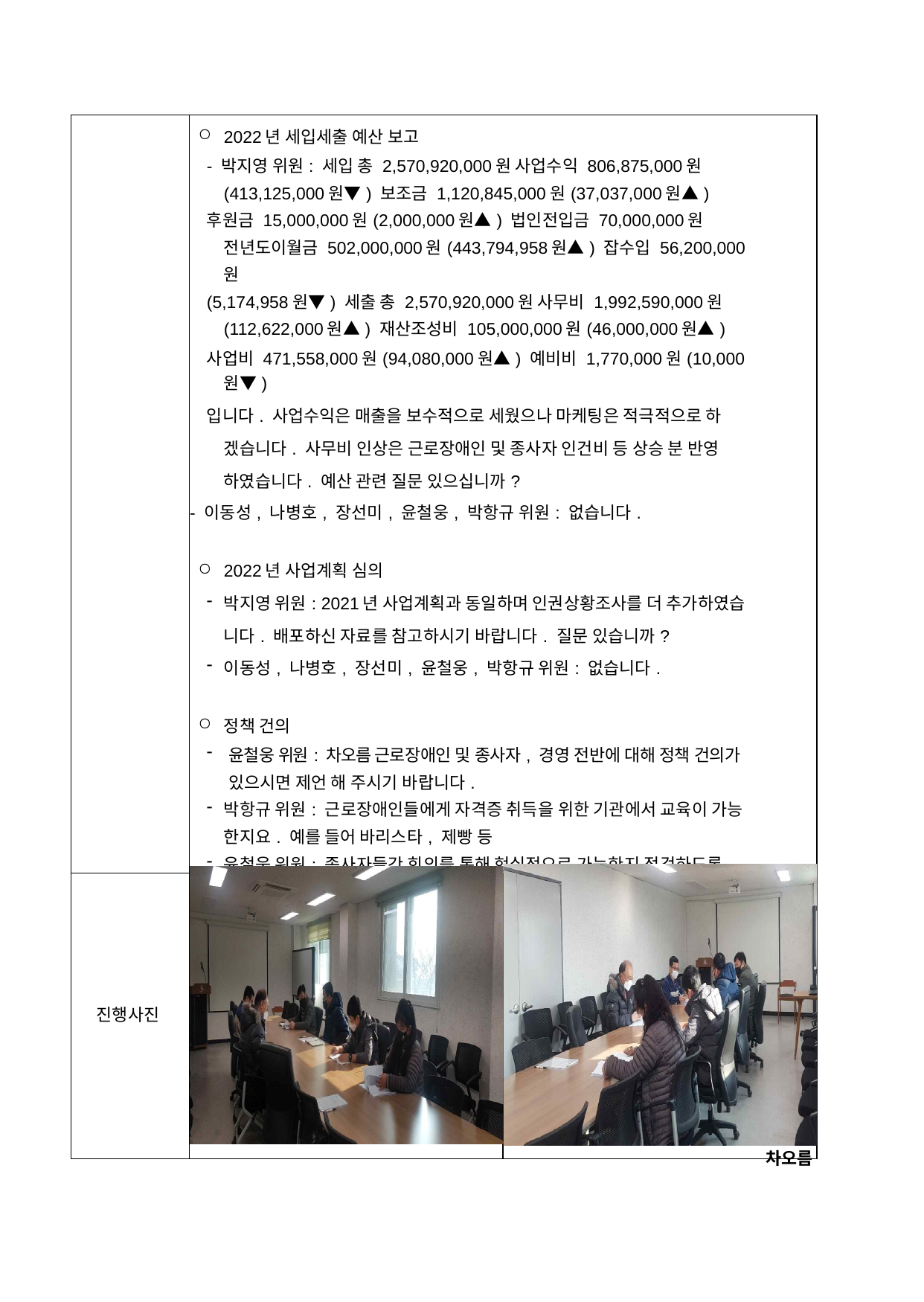

|  | 2022년 세입세출 예산 보고 - 박지영 위원: 세입 총 2,570,920,000원 사업수익 806,875,000원 (413,125,000원▼) 보조금 1,120,845,000원(37,037,000원▲) 후원금 15,000,000원(2,000,000원▲) 법인전입금 70,000,000원 전년도이월금 502,000,000원(443,794,958원▲) 잡수입 56,200,000원 (5,174,958원▼) 세출 총 2,570,920,000원 사무비 1,992,590,000원 (112,622,000원▲) 재산조성비 105,000,000원(46,000,000원▲) 사업비 471,558,000원(94,080,000원▲) 예비비 1,770,000원(10,000원▼) 입니다. 사업수익은 매출을 보수적으로 세웠으나 마케팅은 적극적으로 하 겠습니다. 사무비 인상은 근로장애인 및 종사자 인건비 등 상승 분 반영 하였습니다. 예산 관련 질문 있으십니까? - 이동성, 나병호, 장선미, 윤철웅, 박항규 위원: 없습니다. 2022년 사업계획 심의 박지영 위원: 2021년 사업계획과 동일하며 인권상황조사를 더 추가하였습 니다. 배포하신 자료를 참고하시기 바랍니다. 질문 있습니까? 이동성, 나병호, 장선미, 윤철웅, 박항규 위원: 없습니다. 정책 건의 윤철웅 위원: 차오름 근로장애인 및 종사자, 경영 전반에 대해 정책 건의가 있으시면 제언 해 주시기 바랍니다. 박항규 위원: 근로장애인들에게 자격증 취득을 위한 기관에서 교육이 가능 한지요. 예를 들어 바리스타, 제빵 등 윤철웅 위원: 종사자들간 회의를 통해 현실적으로 가능한지 점검하도록 하겠습니다. 윤철웅 위원: 기타 논의사항을 묻고, 없음을 확인 후 폐회 선언. |  |
| --- | --- | --- |
| 진행사진 |  |  |

차오름